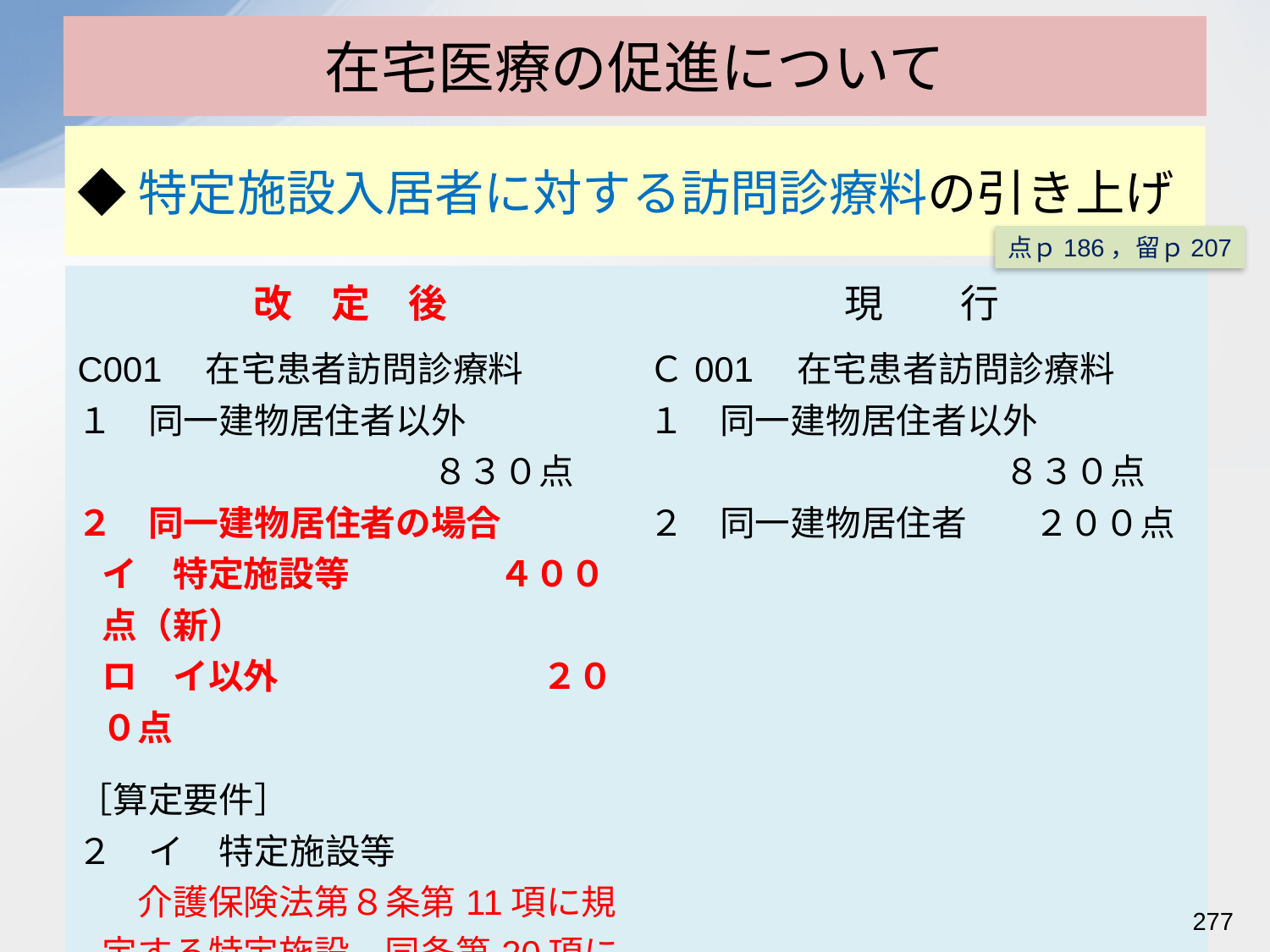

# 在宅医療の促進について
◆特定施設入居者に対する訪問診療料の引き上げ
点ｐ186，留ｐ207
| 改　定　後 | 現　　行 |
| --- | --- |
| C001　在宅患者訪問診療料 １　同一建物居住者以外 ８３０点 ２　同一建物居住者の場合 イ　特定施設等　　　　 ４００点（新） ロ　イ以外　　　　　　　 ２００点 ［算定要件］ ２　イ　特定施設等 　介護保険法第８条第11項に規定する特定施設、同条第20項に規定する地域密着型特定施設又は特別養護老人ホームにおいて療養を行っている患者について算定する。 | Ｃ001　在宅患者訪問診療料 １　同一建物居住者以外 ８３０点 ２　同一建物居住者 　 ２００点 |
277